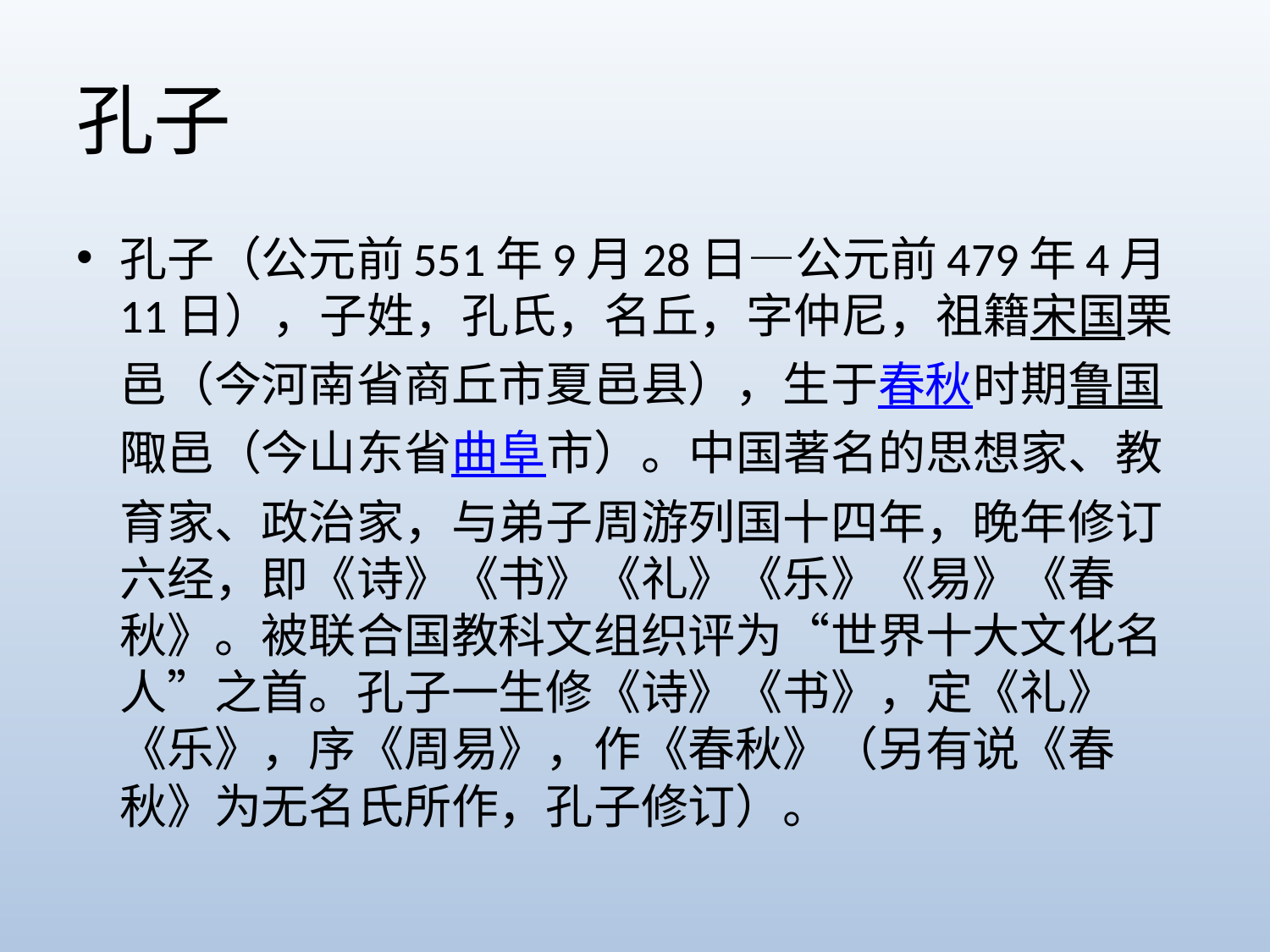

# 孔子
孔子（公元前551年9月28日―公元前479年4月11日），子姓，孔氏，名丘，字仲尼，祖籍宋国栗邑（今河南省商丘市夏邑县），生于春秋时期鲁国陬邑（今山东省曲阜市）。中国著名的思想家、教育家、政治家，与弟子周游列国十四年，晚年修订六经，即《诗》《书》《礼》《乐》《易》《春秋》。被联合国教科文组织评为“世界十大文化名人”之首。孔子一生修《诗》《书》，定《礼》《乐》，序《周易》，作《春秋》（另有说《春秋》为无名氏所作，孔子修订）。